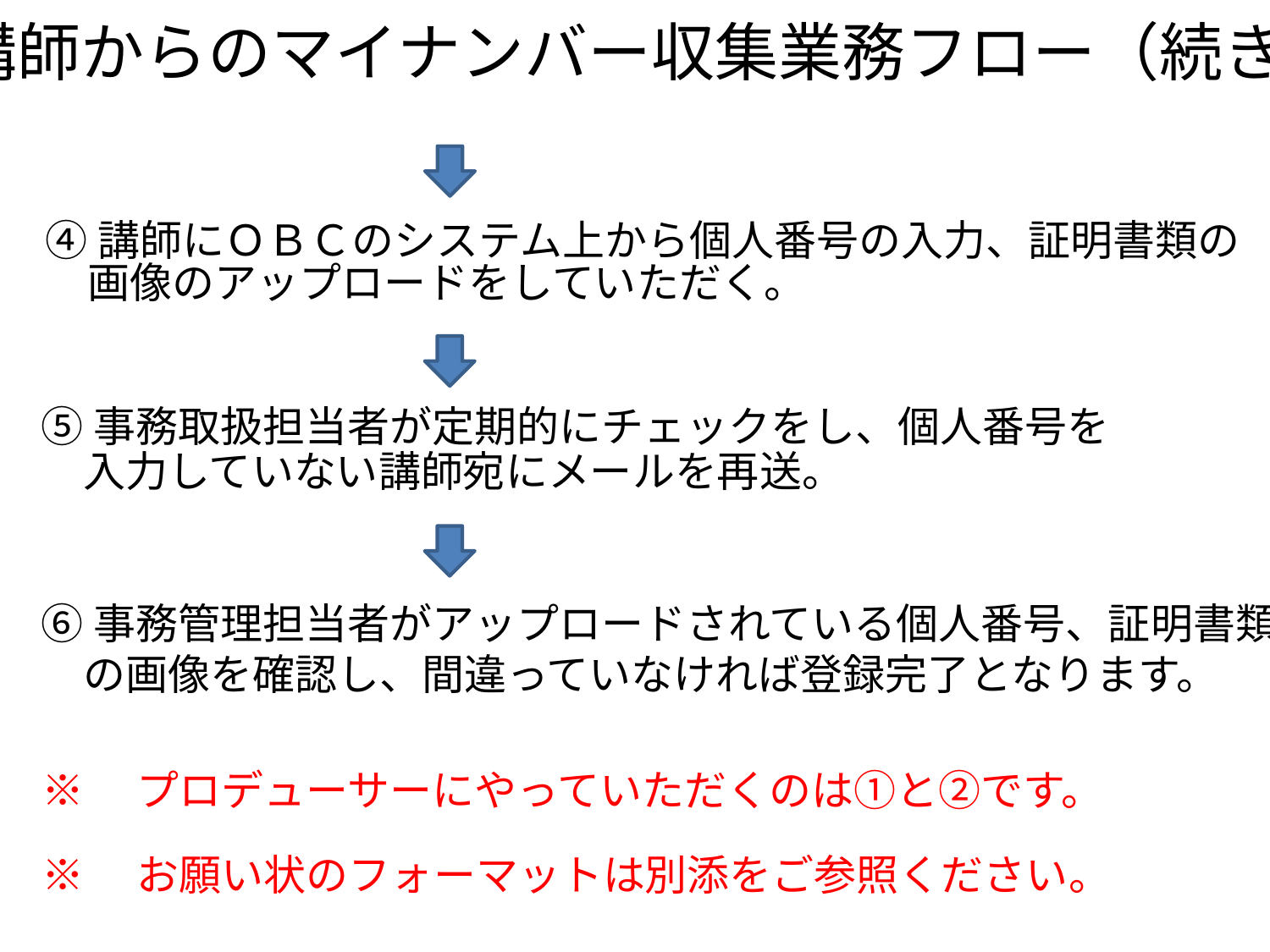

講師からのマイナンバー収集業務フロー（続き）

④講師にＯＢＣのシステム上から個人番号の入力、証明書類の
　画像のアップロードをしていただく。

⑤事務取扱担当者が定期的にチェックをし、個人番号を
　入力していない講師宛にメールを再送。

⑥事務管理担当者がアップロードされている個人番号、証明書類
　の画像を確認し、間違っていなければ登録完了となります。
※　プロデューサーにやっていただくのは①と②です。

※　お願い状のフォーマットは別添をご参照ください。